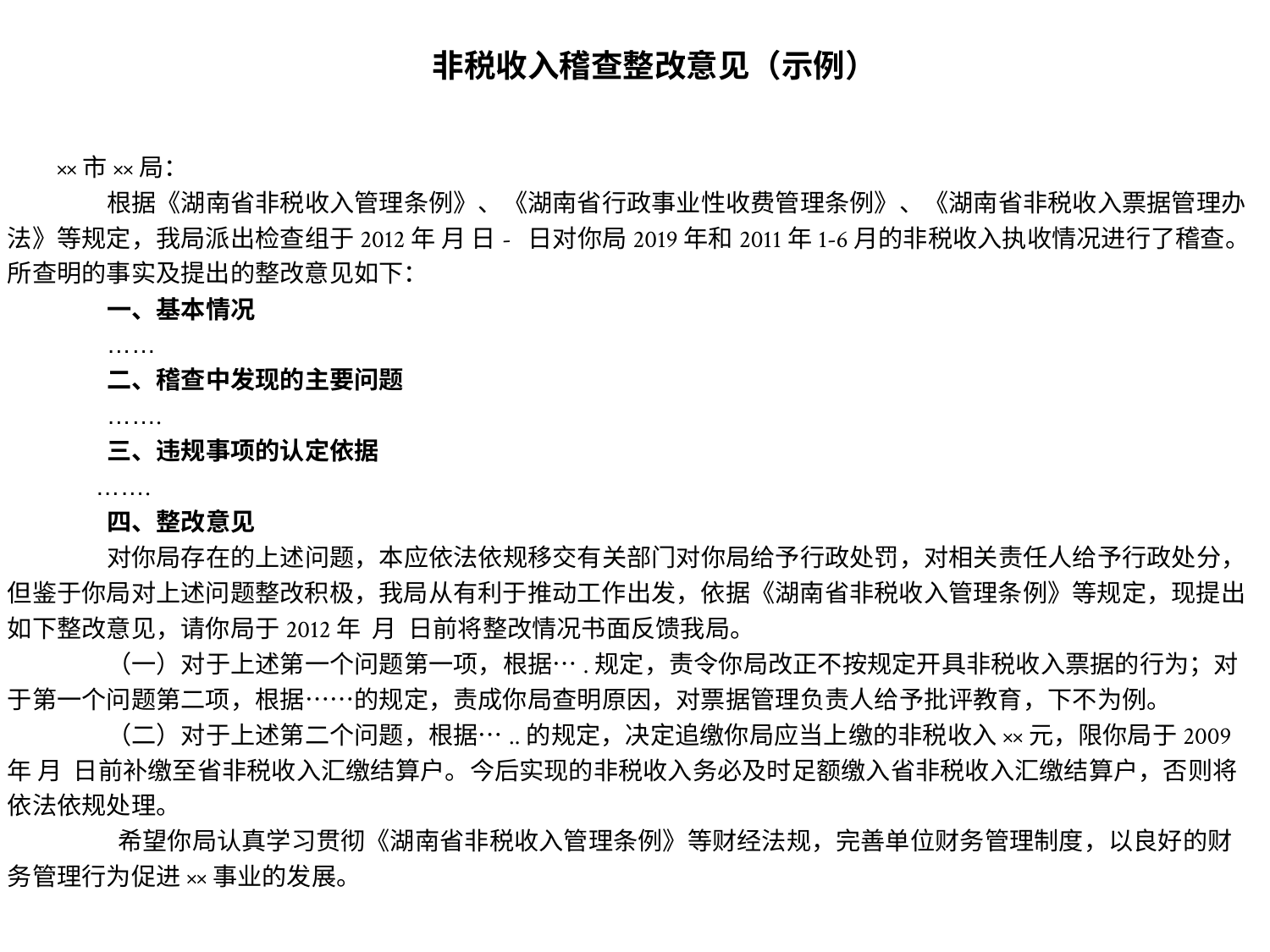

非税收入稽查整改意见（示例）

××市××局：
        根据《湖南省非税收入管理条例》、《湖南省行政事业性收费管理条例》、《湖南省非税收入票据管理办法》等规定，我局派出检查组于2012年 月 日-  日对你局2019年和2011年1-6月的非税收入执收情况进行了稽查。所查明的事实及提出的整改意见如下：
        一、基本情况
         ……
        二、稽查中发现的主要问题
         …….
        三、违规事项的认定依据
       …….
        四、整改意见
        对你局存在的上述问题，本应依法依规移交有关部门对你局给予行政处罚，对相关责任人给予行政处分，但鉴于你局对上述问题整改积极，我局从有利于推动工作出发，依据《湖南省非税收入管理条例》等规定，现提出如下整改意见，请你局于2012年  月  日前将整改情况书面反馈我局。
        （一）对于上述第一个问题第一项，根据….规定，责令你局改正不按规定开具非税收入票据的行为；对于第一个问题第二项，根据……的规定，责成你局查明原因，对票据管理负责人给予批评教育，下不为例。
        （二）对于上述第二个问题，根据…..的规定，决定追缴你局应当上缴的非税收入××元，限你局于2009年 月  日前补缴至省非税收入汇缴结算户。今后实现的非税收入务必及时足额缴入省非税收入汇缴结算户，否则将依法依规处理。
          希望你局认真学习贯彻《湖南省非税收入管理条例》等财经法规，完善单位财务管理制度，以良好的财务管理行为促进××事业的发展。